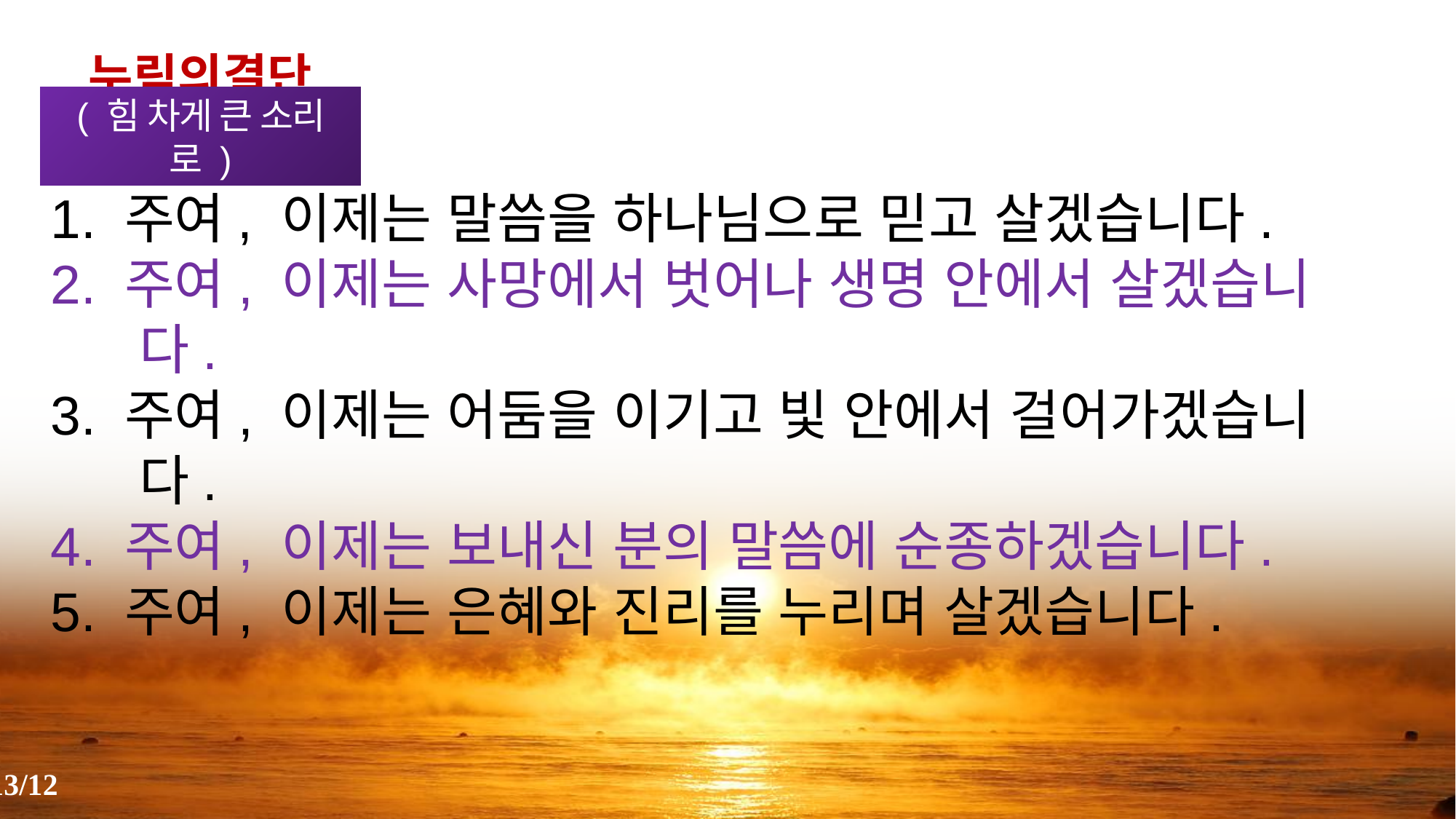

누림의결단

( 힘 차게 큰 소리로 )
1. 주여, 이제는 말씀을 하나님으로 믿고 살겠습니다.
2. 주여, 이제는 사망에서 벗어나 생명 안에서 살겠습니다.
3. 주여, 이제는 어둠을 이기고 빛 안에서 걸어가겠습니다.
4. 주여, 이제는 보내신 분의 말씀에 순종하겠습니다.
5. 주여, 이제는 은혜와 진리를 누리며 살겠습니다.